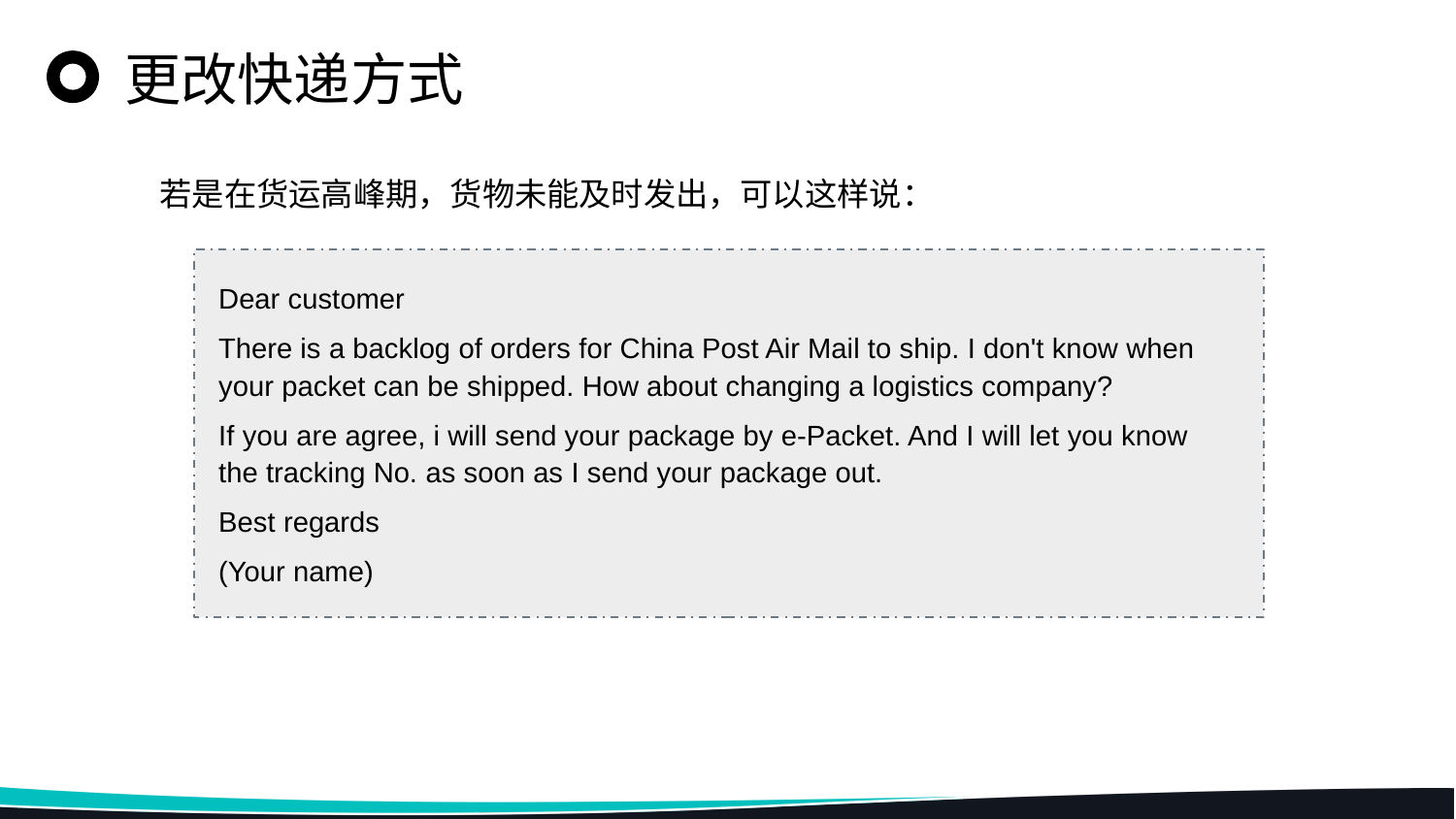

更改快递方式
若是在货运高峰期，货物未能及时发出，可以这样说：

Dear customer
There is a backlog of orders for China Post Air Mail to ship. I don't know when your packet can be shipped. How about changing a logistics company?
If you are agree, i will send your package by e-Packet. And I will let you know the tracking No. as soon as I send your package out.
Best regards
(Your name)